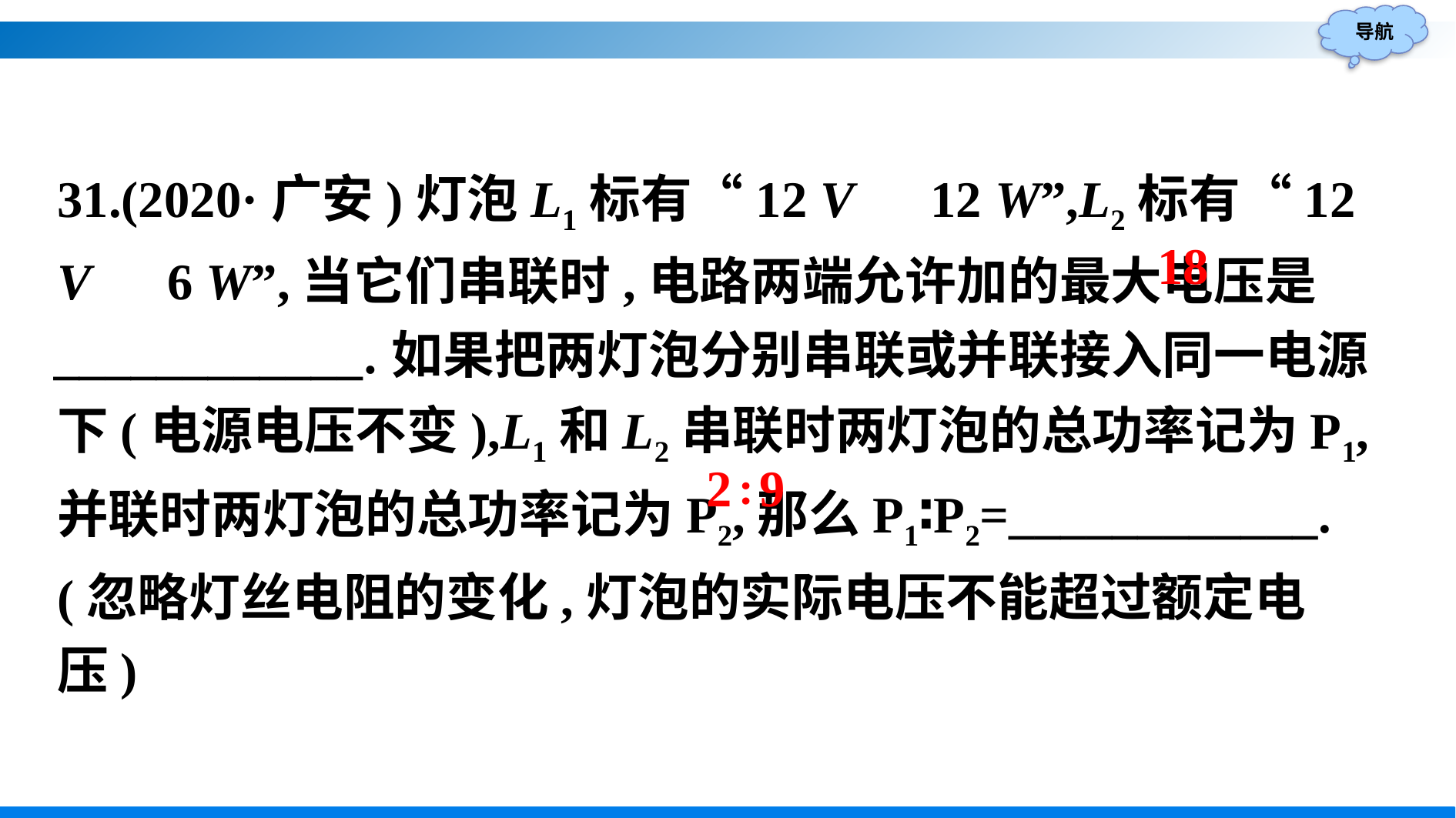

31.(2020·广安)灯泡L1标有“12 V　12 W”,L2标有“12 V　6 W”,当它们串联时,电路两端允许加的最大电压是____________.如果把两灯泡分别串联或并联接入同一电源下(电源电压不变),L1和L2串联时两灯泡的总功率记为P1,并联时两灯泡的总功率记为P2,那么P1∶P2=____________.(忽略灯丝电阻的变化,灯泡的实际电压不能超过额定电压)
18
2∶9